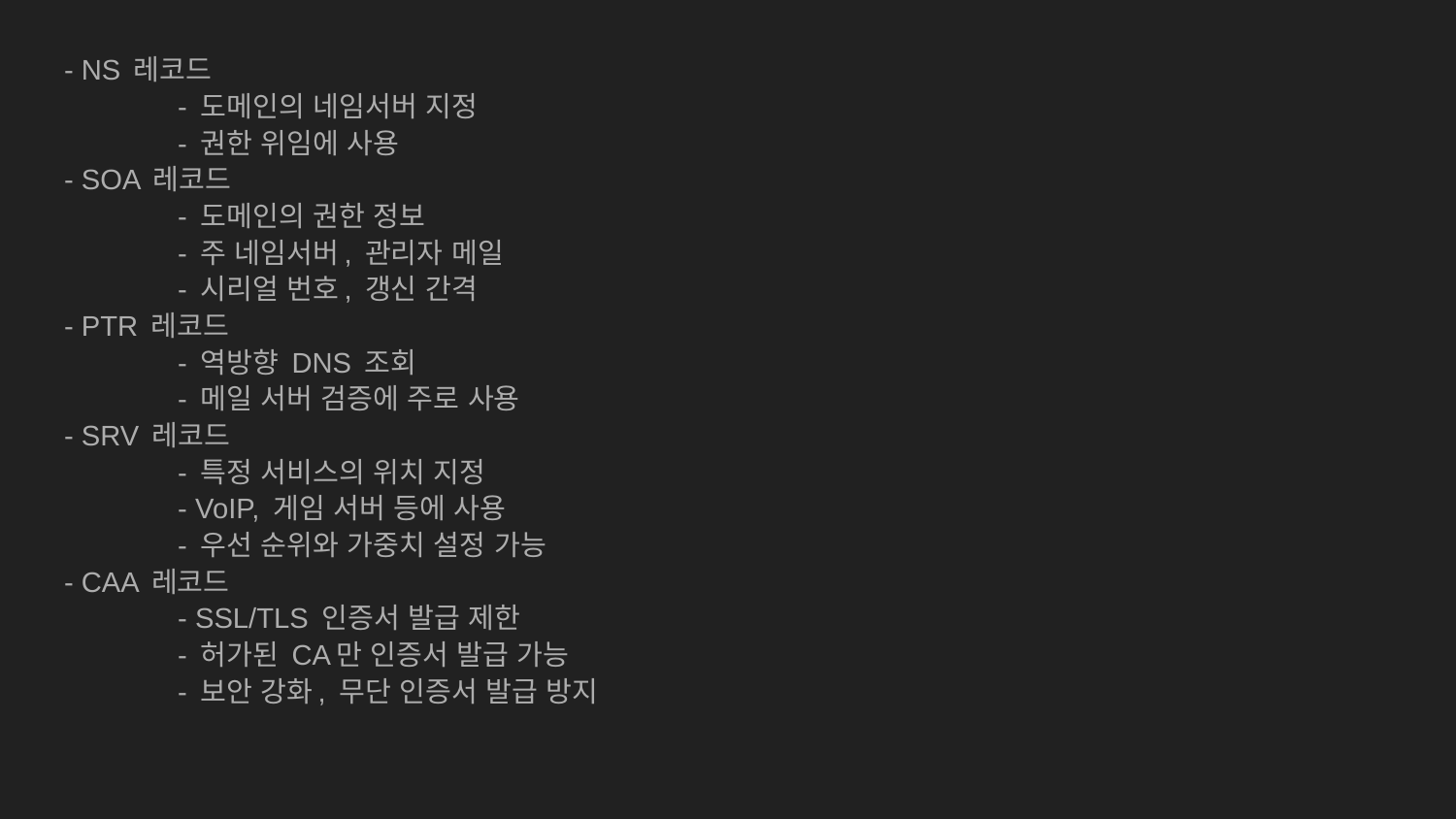

- NS 레코드
	- 도메인의 네임서버 지정
	- 권한 위임에 사용
- SOA 레코드
	- 도메인의 권한 정보
	- 주 네임서버, 관리자 메일
	- 시리얼 번호, 갱신 간격
- PTR 레코드
	- 역방향 DNS 조회
	- 메일 서버 검증에 주로 사용
- SRV 레코드
	- 특정 서비스의 위치 지정
	- VoIP, 게임 서버 등에 사용
	- 우선 순위와 가중치 설정 가능
- CAA 레코드
	- SSL/TLS 인증서 발급 제한
	- 허가된 CA만 인증서 발급 가능
	- 보안 강화, 무단 인증서 발급 방지